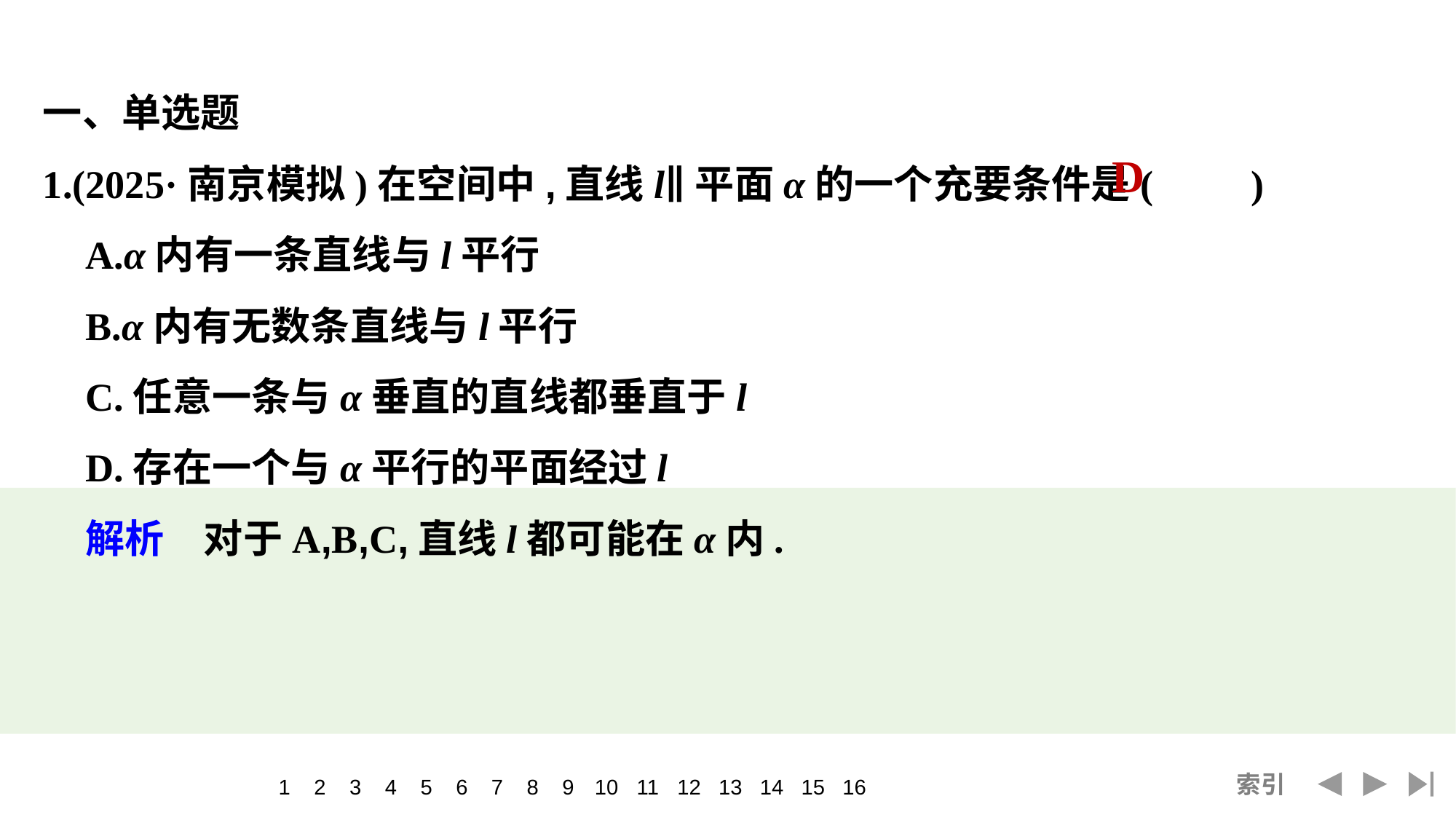

一、单选题
1.(2025·南京模拟)在空间中,直线l∥平面α的一个充要条件是(　　)
	A.α内有一条直线与l平行
	B.α内有无数条直线与l平行
	C.任意一条与α垂直的直线都垂直于l
	D.存在一个与α平行的平面经过l
	解析　对于A,B,C,直线l都可能在α内.
D